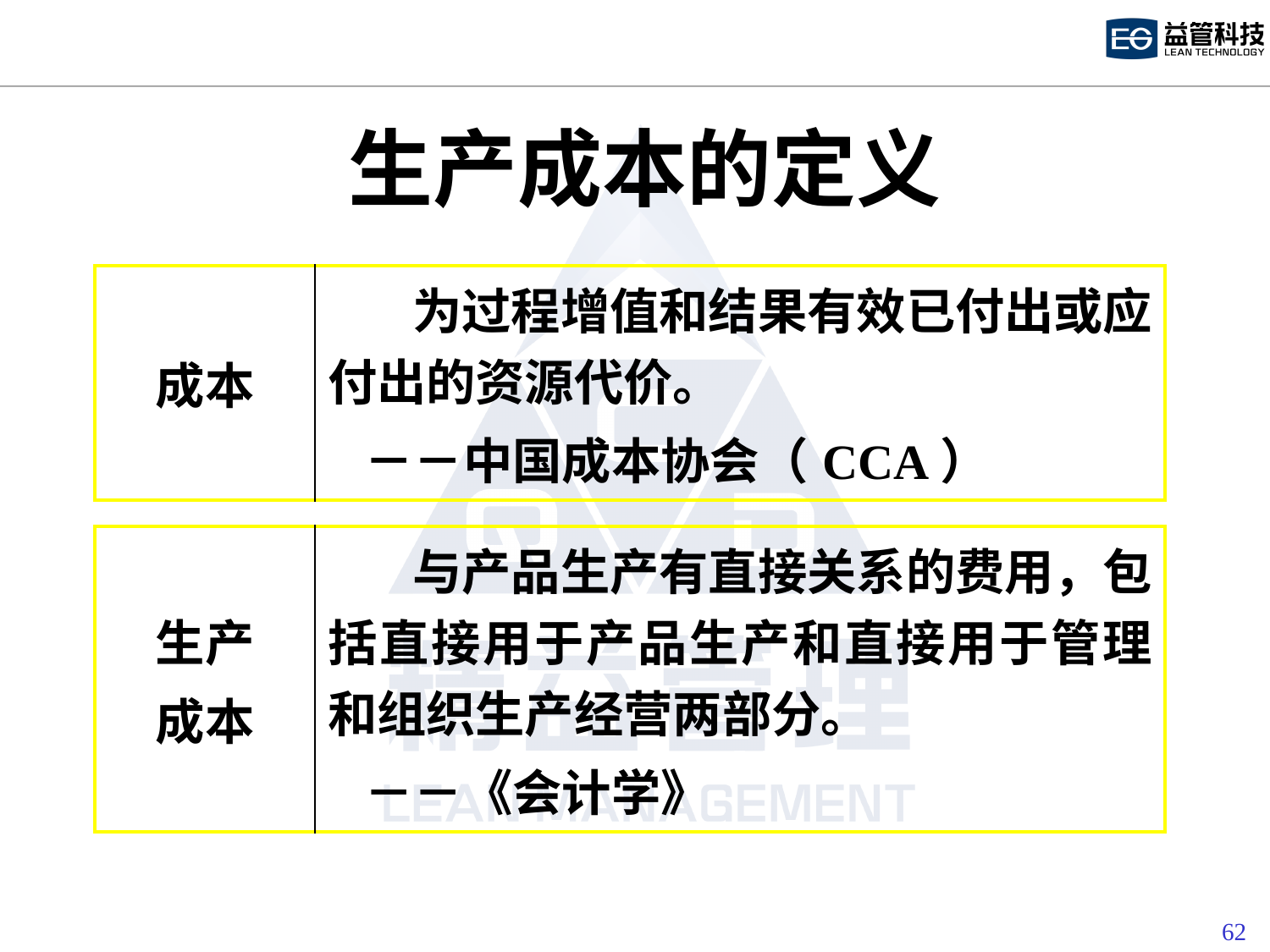

# 生产成本的定义
| 成本 | 为过程增值和结果有效已付出或应付出的资源代价。 －－中国成本协会（CCA） |
| --- | --- |

| 生产 成本 | 与产品生产有直接关系的费用，包括直接用于产品生产和直接用于管理和组织生产经营两部分。 －－《会计学》 |
| --- | --- |